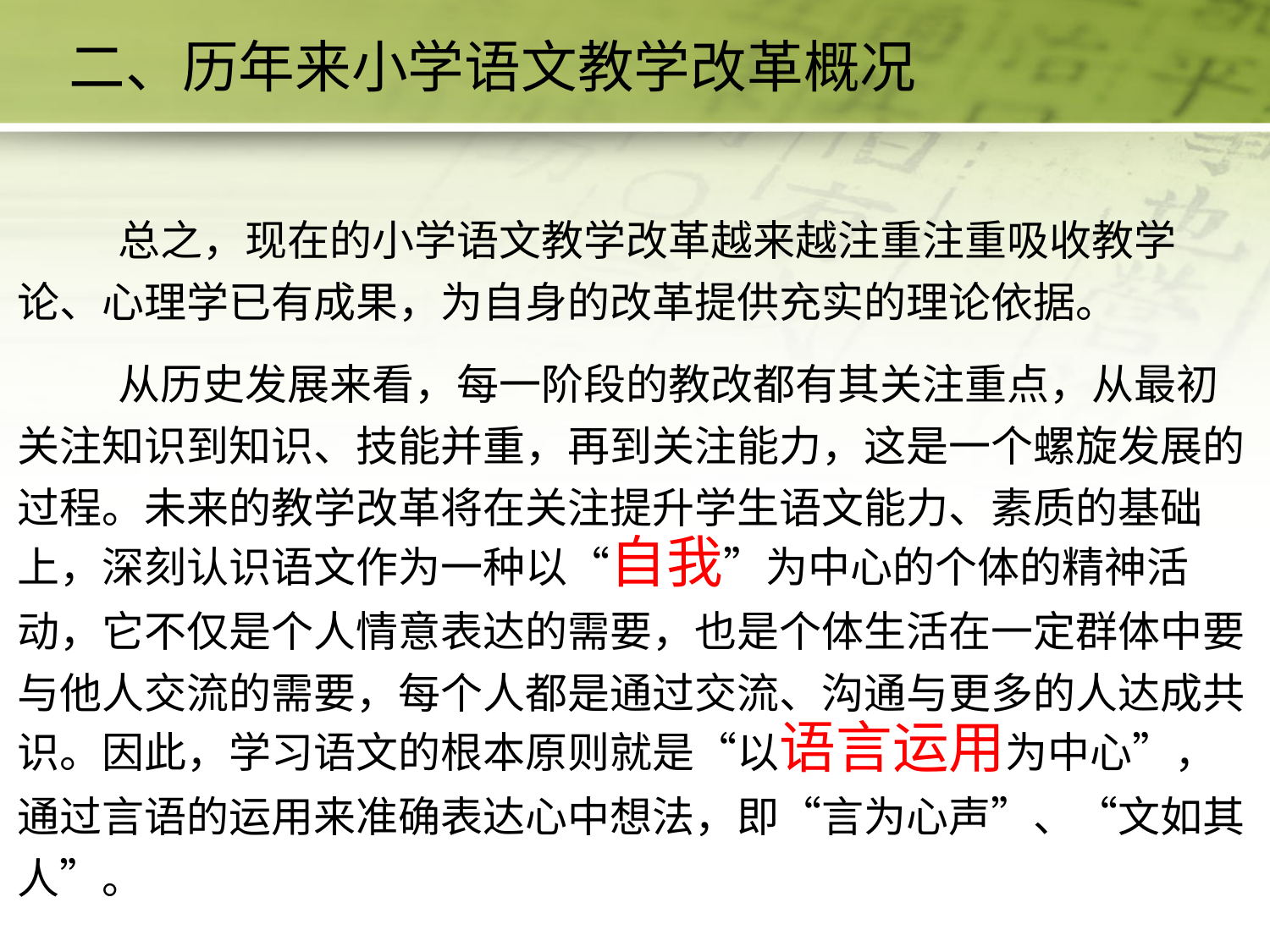

二、历年来小学语文教学改革概况
总之，现在的小学语文教学改革越来越注重注重吸收教学论、心理学已有成果，为自身的改革提供充实的理论依据。
从历史发展来看，每一阶段的教改都有其关注重点，从最初关注知识到知识、技能并重，再到关注能力，这是一个螺旋发展的过程。未来的教学改革将在关注提升学生语文能力、素质的基础上，深刻认识语文作为一种以“自我”为中心的个体的精神活动，它不仅是个人情意表达的需要，也是个体生活在一定群体中要与他人交流的需要，每个人都是通过交流、沟通与更多的人达成共识。因此，学习语文的根本原则就是“以语言运用为中心”，通过言语的运用来准确表达心中想法，即“言为心声”、“文如其人”。